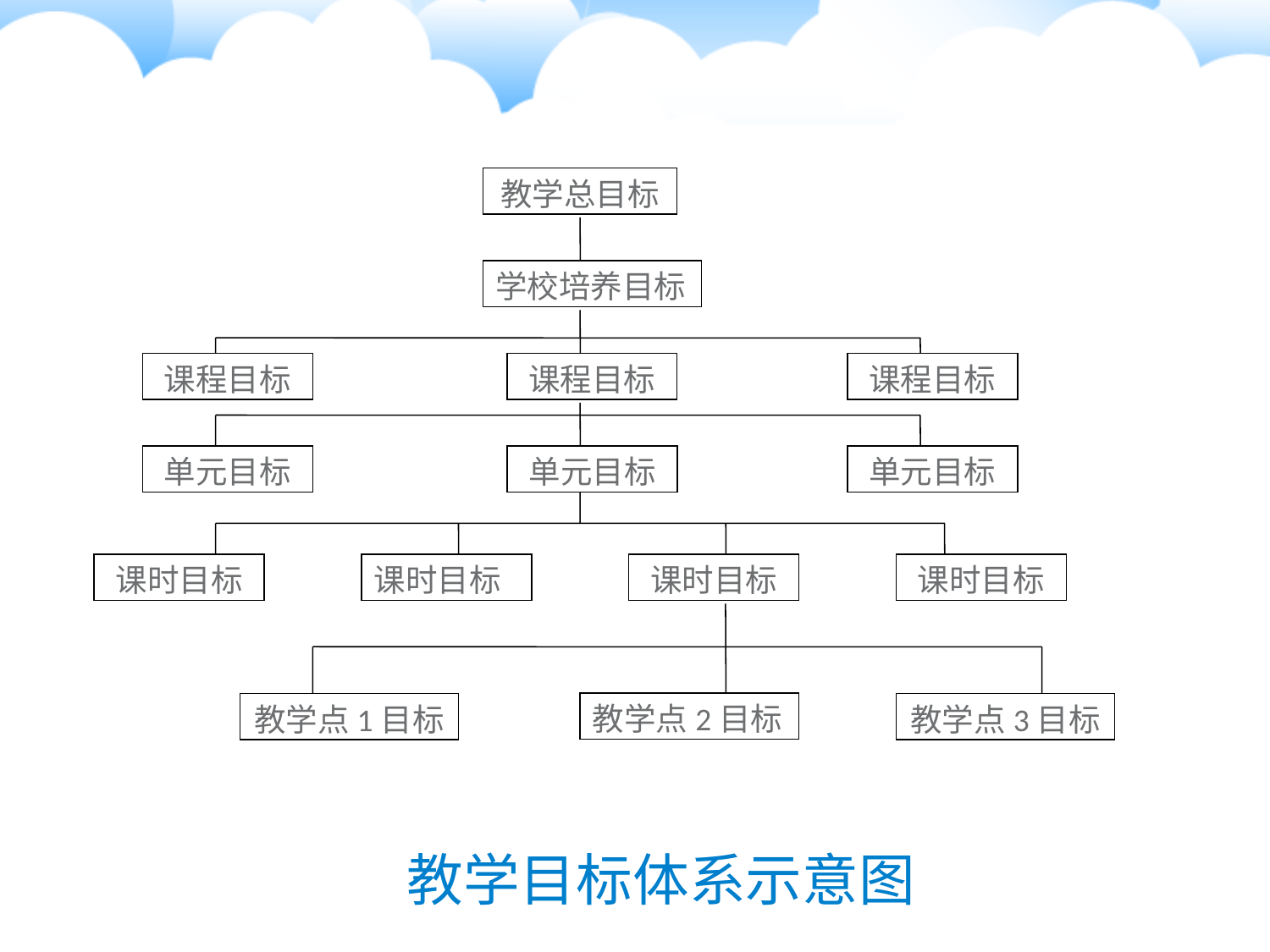

教学总目标

学校培养目标

课程目标

课程目标

课程目标

单元目标

单元目标

单元目标

课时目标

课时目标

课时目标

课时目标

教学点2目标

教学点1目标

教学点3目标

# 教学目标体系示意图